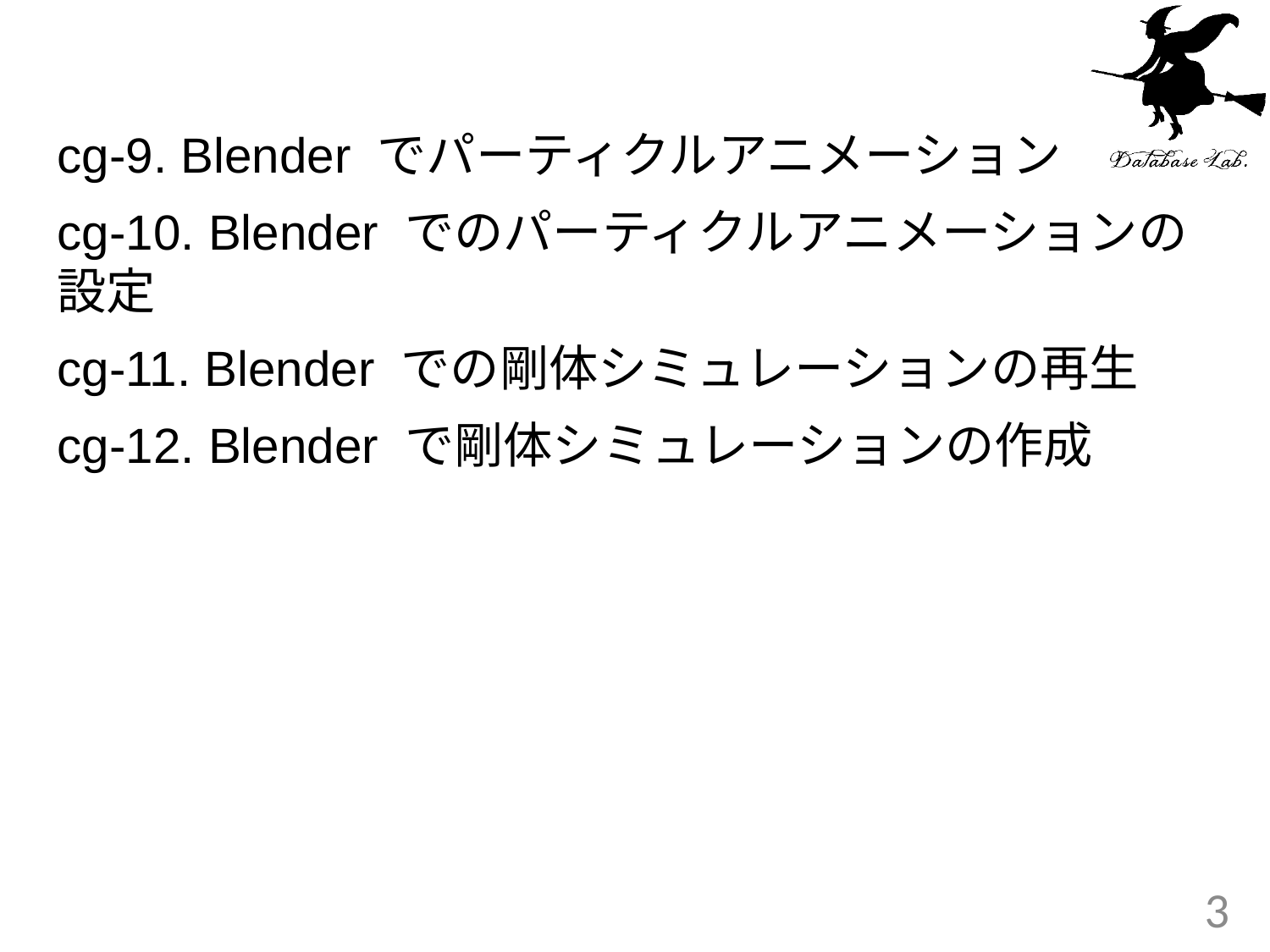

#
cg-9. Blender でパーティクルアニメーション
cg-10. Blender でのパーティクルアニメーションの設定
cg-11. Blender での剛体シミュレーションの再生
cg-12. Blender で剛体シミュレーションの作成
3